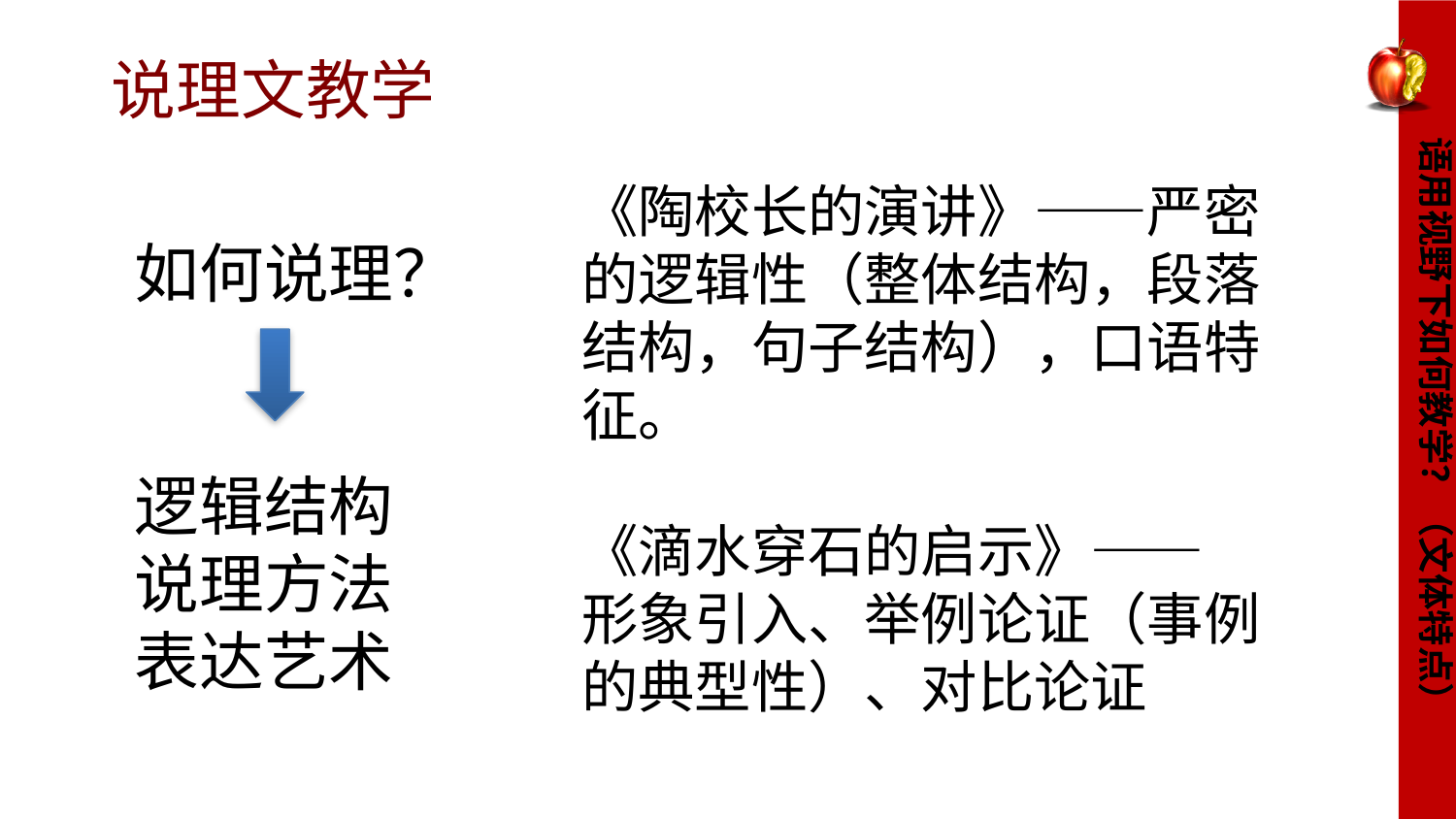

说理文教学
语用视野下如何教学？（文体特点）
《陶校长的演讲》——严密的逻辑性（整体结构，段落结构，句子结构），口语特征。

《滴水穿石的启示》——
形象引入、举例论证（事例的典型性）、对比论证
如何说理？

逻辑结构
说理方法
表达艺术